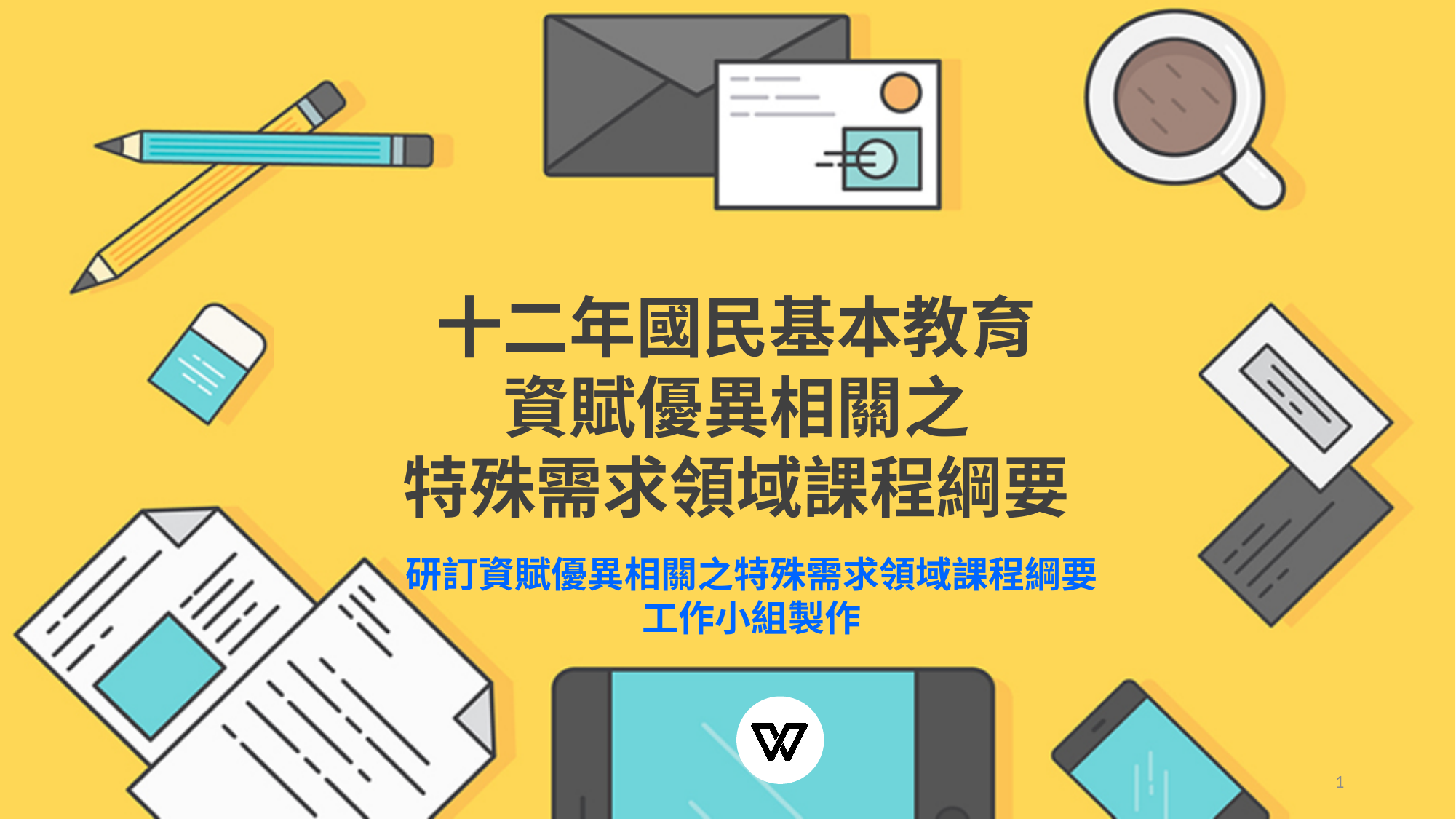

十二年國民基本教育
資賦優異相關之
特殊需求領域課程綱要
研訂資賦優異相關之特殊需求領域課程綱要
工作小組製作

1